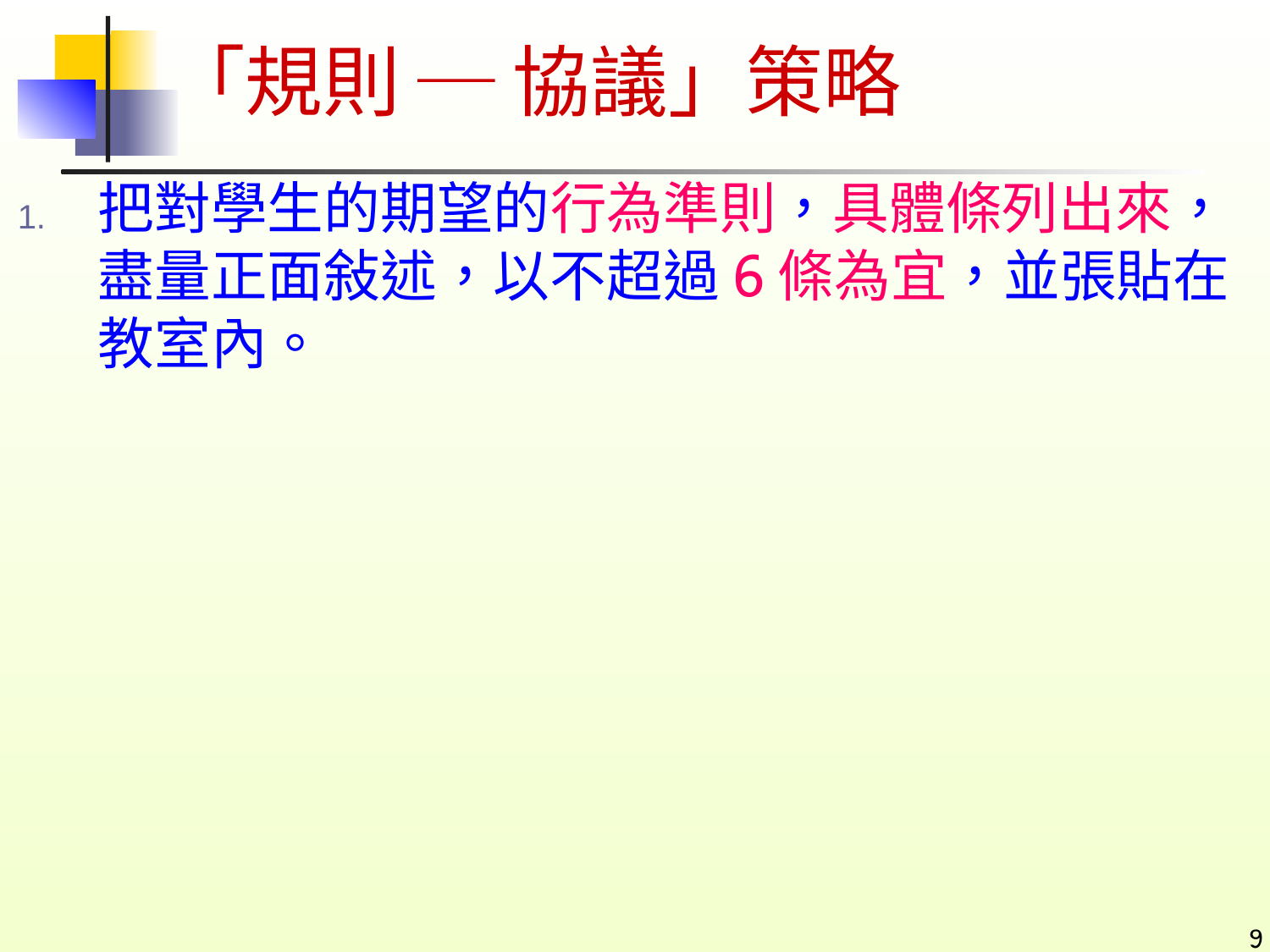

# 「規則 ─ 協議」策略
把對學生的期望的行為準則，具體條列出來，盡量正面敍述，以不超過6條為宜，並張貼在教室內。
9